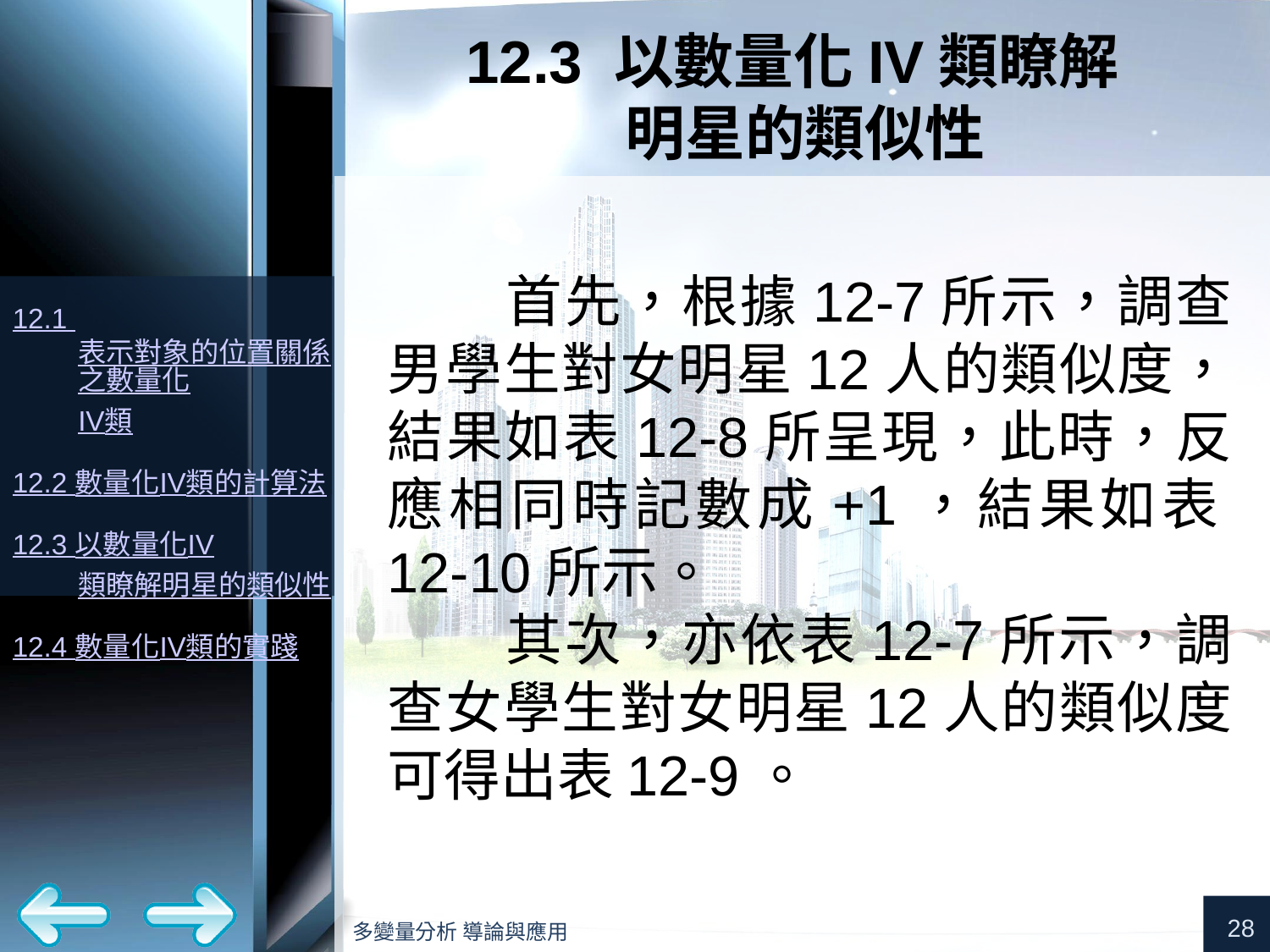

# 12.3 以數量化IV類瞭解 明星的類似性
首先，根據12-7所示，調查男學生對女明星12人的類似度，結果如表12-8所呈現，此時，反應相同時記數成+1，結果如表12-10所示。
其次，亦依表12-7所示，調查女學生對女明星12人的類似度可得出表12-9。
28
多變量分析 導論與應用